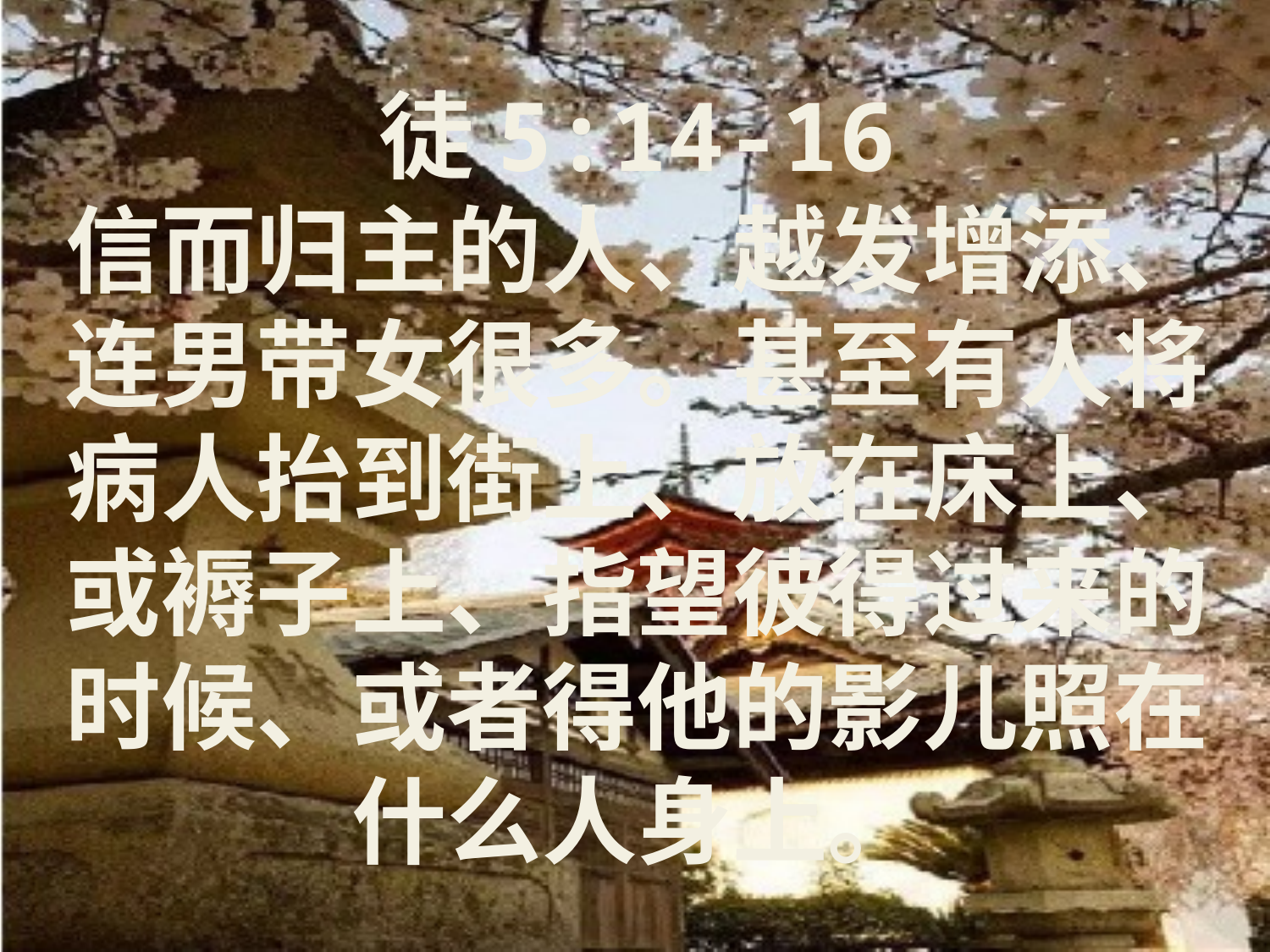

# 徒5:14-16 信而归主的人、越发增添、连男带女很多。甚至有人将病人抬到街上、放在床上、或褥子上、指望彼得过来的时候、或者得他的影儿照在什么人身上。